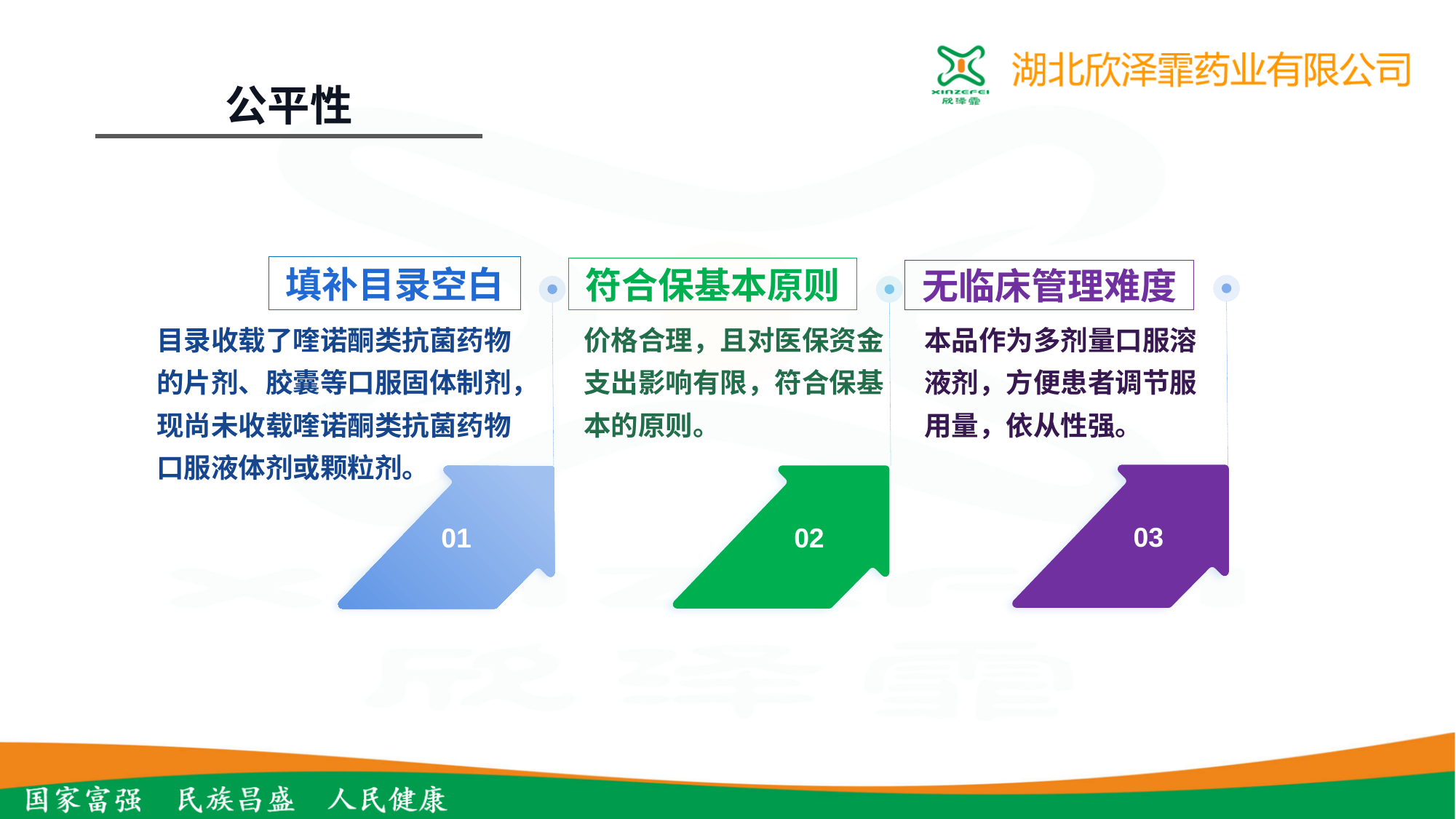

公平性
填补目录空白
符合保基本原则
无临床管理难度

目录收载了喹诺酮类抗菌药物的片剂、胶囊等口服固体制剂，现尚未收载喹诺酮类抗菌药物口服液体剂或颗粒剂。
价格合理，且对医保资金支出影响有限，符合保基本的原则。
本品作为多剂量口服溶液剂，方便患者调节服用量，依从性强。
03
02
01